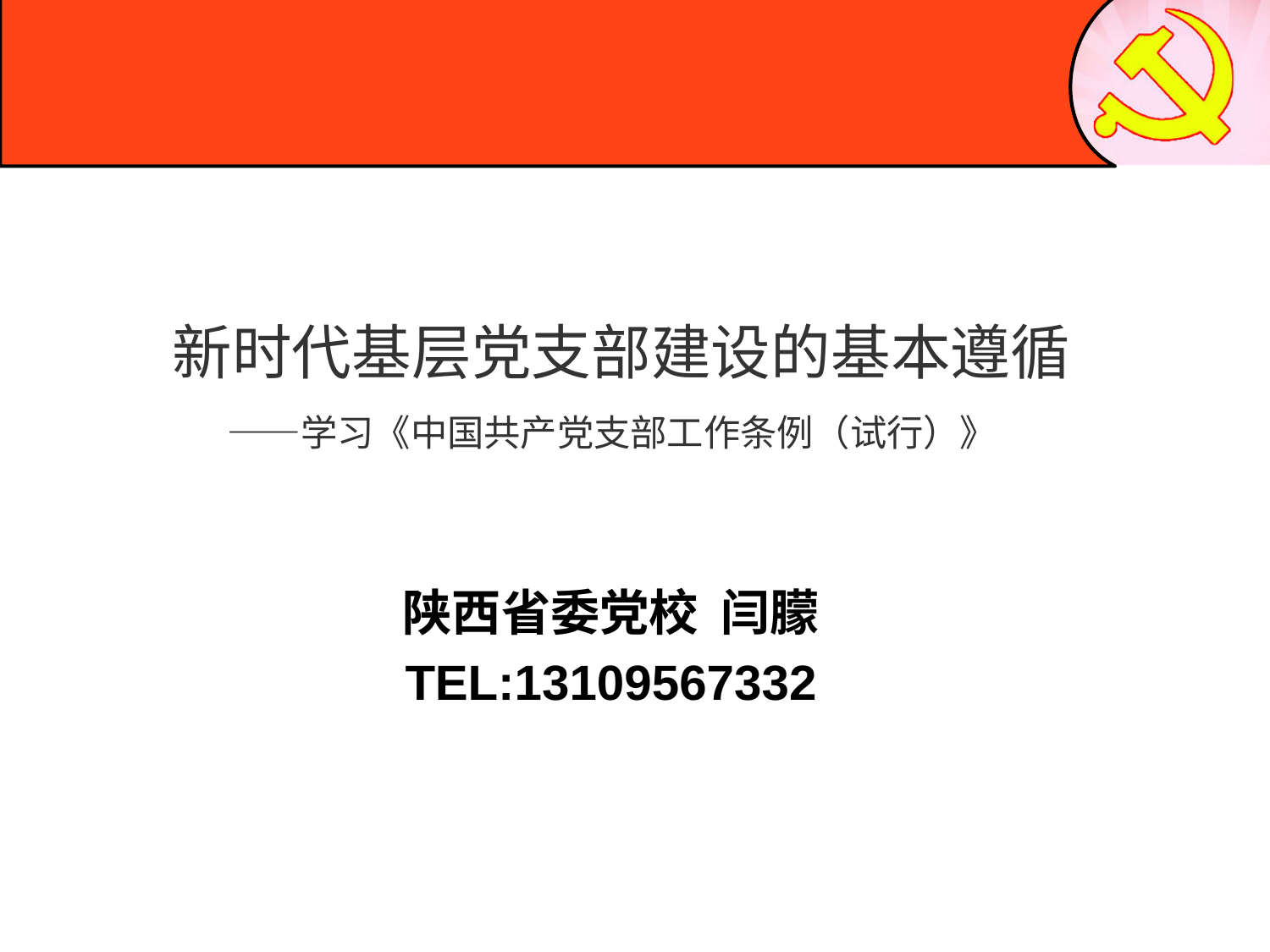

# 新时代基层党支部建设的基本遵循 ——学习《中国共产党支部工作条例（试行）》
陕西省委党校  闫朦
TEL:13109567332